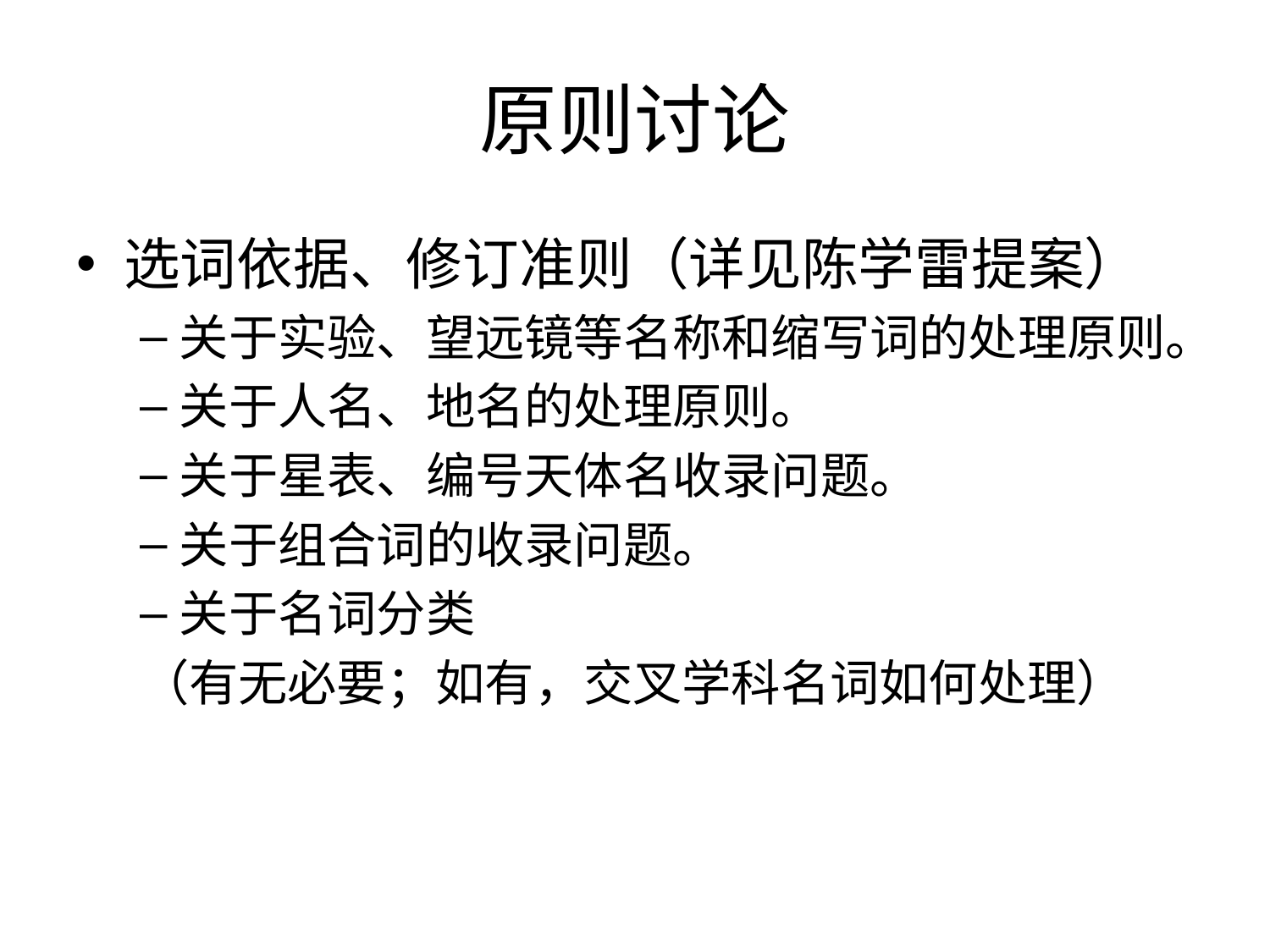

# 原则讨论
选词依据、修订准则（详见陈学雷提案）
关于实验、望远镜等名称和缩写词的处理原则。
关于人名、地名的处理原则。
关于星表、编号天体名收录问题。
关于组合词的收录问题。
关于名词分类
（有无必要；如有，交叉学科名词如何处理）